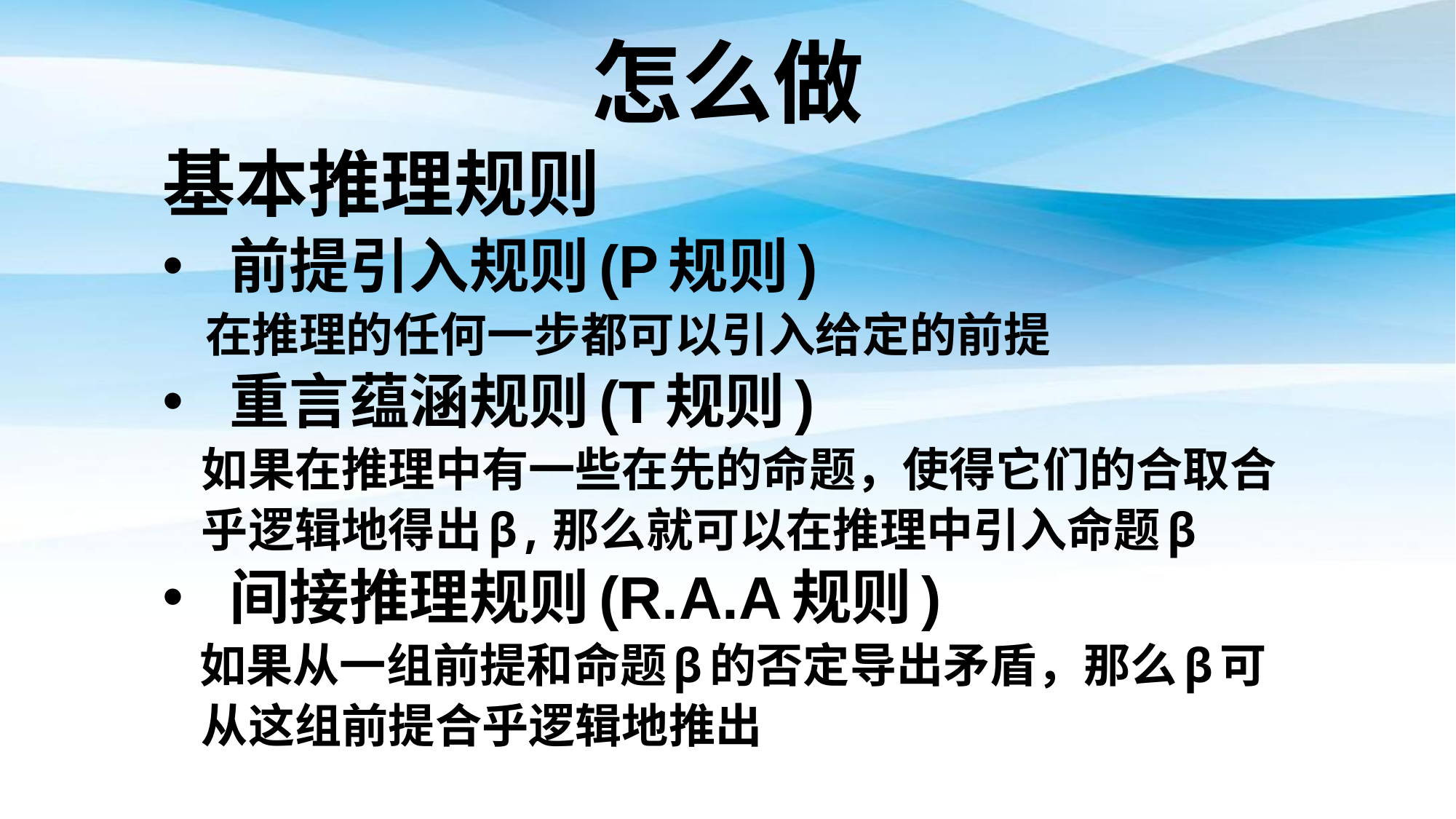

怎么做
基本推理规则
前提引入规则(P规则)
    在推理的任何一步都可以引入给定的前提
重言蕴涵规则(T规则)
   如果在推理中有一些在先的命题，使得它们的合取合
   乎逻辑地得出β,那么就可以在推理中引入命题β
间接推理规则(R.A.A规则)
   如果从一组前提和命题β的否定导出矛盾，那么β可
   从这组前提合乎逻辑地推出